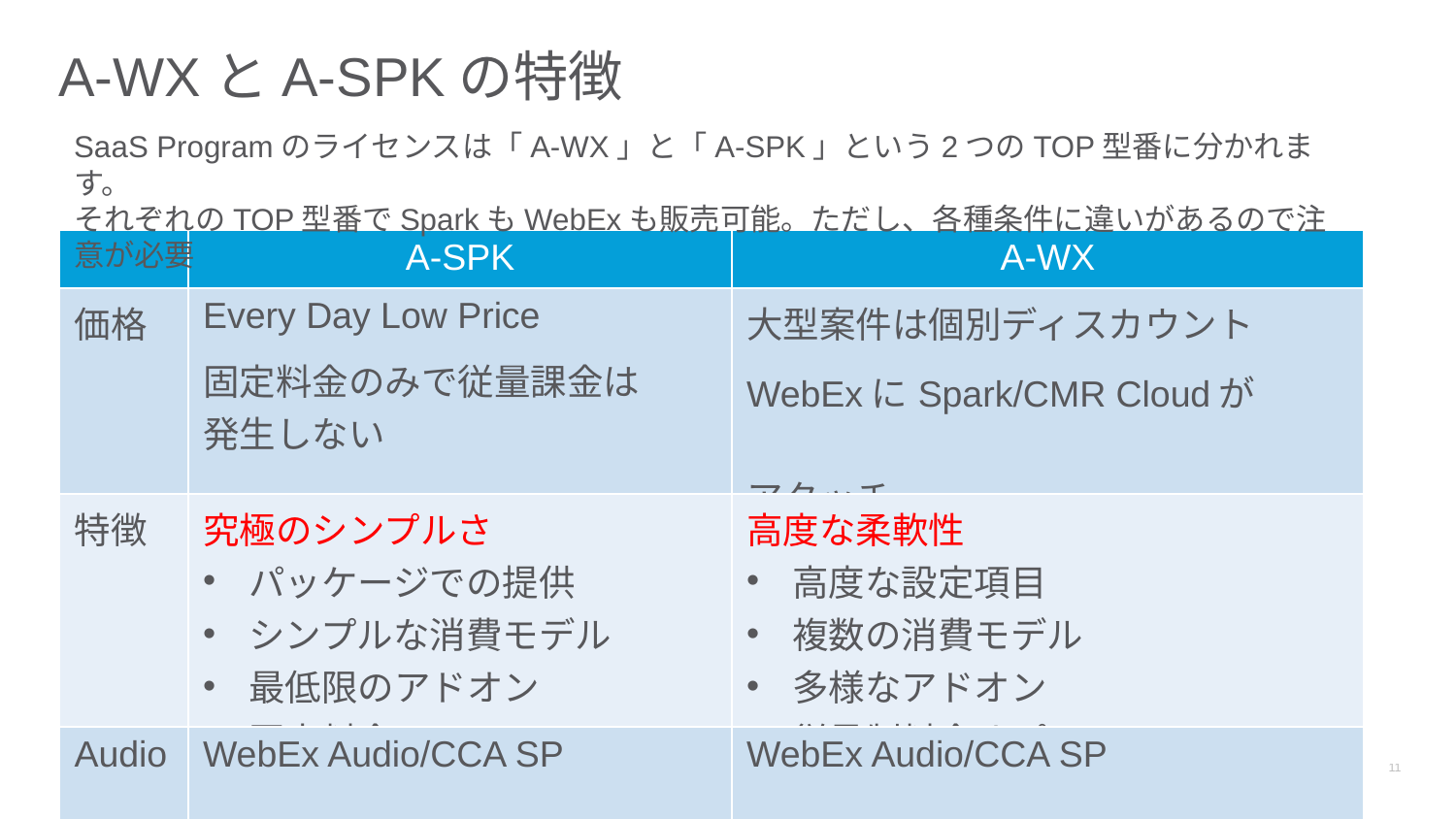

A-WXとA-SPKの特徴
SaaS Programのライセンスは「A-WX」と「A-SPK」という2つのTOP型番に分かれます。
それぞれのTOP型番でSparkもWebExも販売可能。ただし、各種条件に違いがあるので注意が必要
|  | A-SPK | A-WX |
| --- | --- | --- |
| 価格 | Every Day Low Price 固定料金のみで従量課金は 発生しない | 大型案件は個別ディスカウント WebExにSpark/CMR Cloudが　　　 アタッチ |
| 特徴 | 究極のシンプルさ パッケージでの提供 シンプルな消費モデル 最低限のアドオン 固定料金のみ | 高度な柔軟性 高度な設定項目 複数の消費モデル 多様なアドオン 従量制料金オプション |
| Audio | WebEx Audio/CCA SP | WebEx Audio/CCA SP |